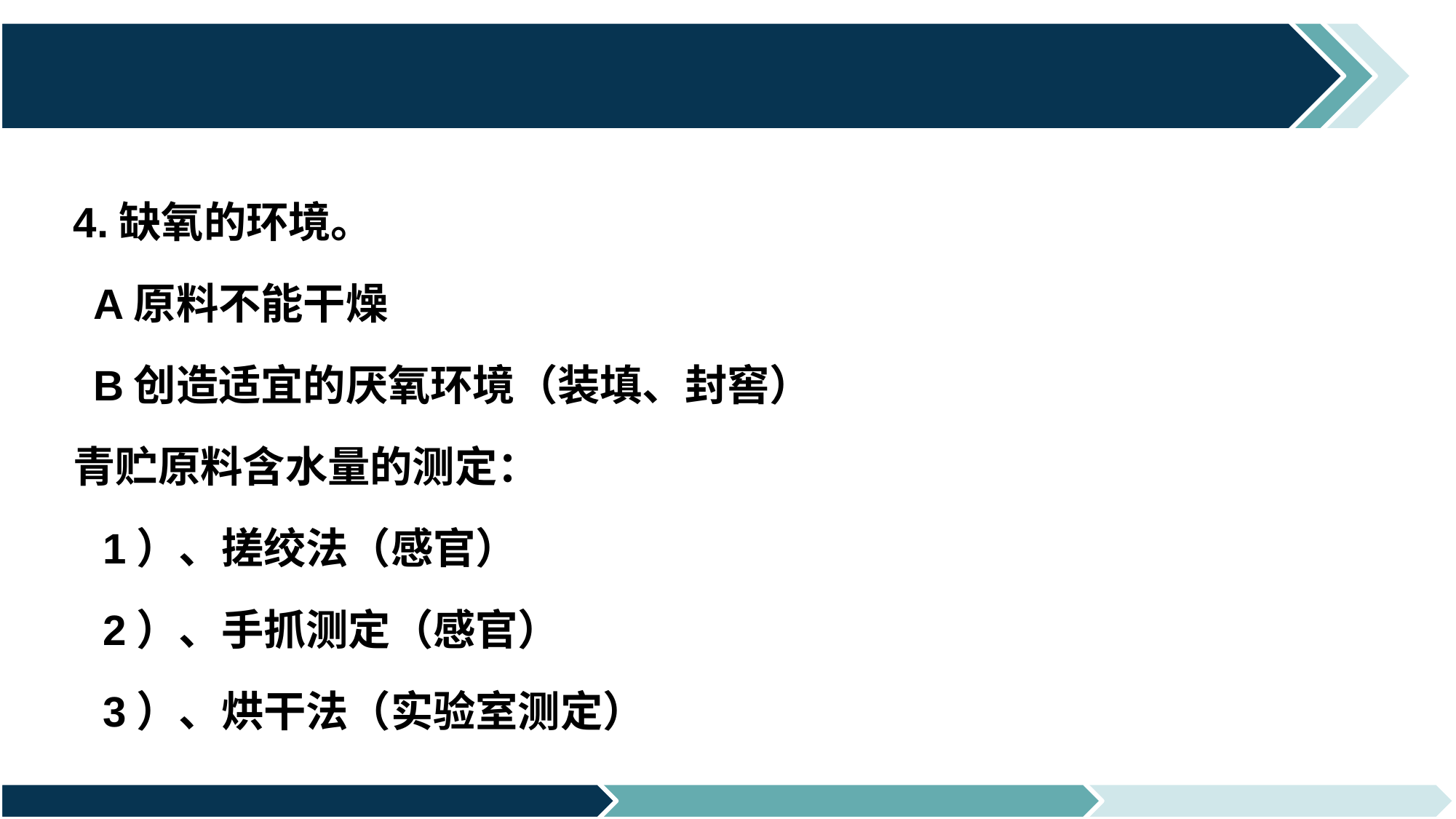

# 4.缺氧的环境。 A原料不能干燥 B创造适宜的厌氧环境（装填、封窖） 青贮原料含水量的测定： 1）、搓绞法（感官） 2）、手抓测定（感官） 3）、烘干法（实验室测定）